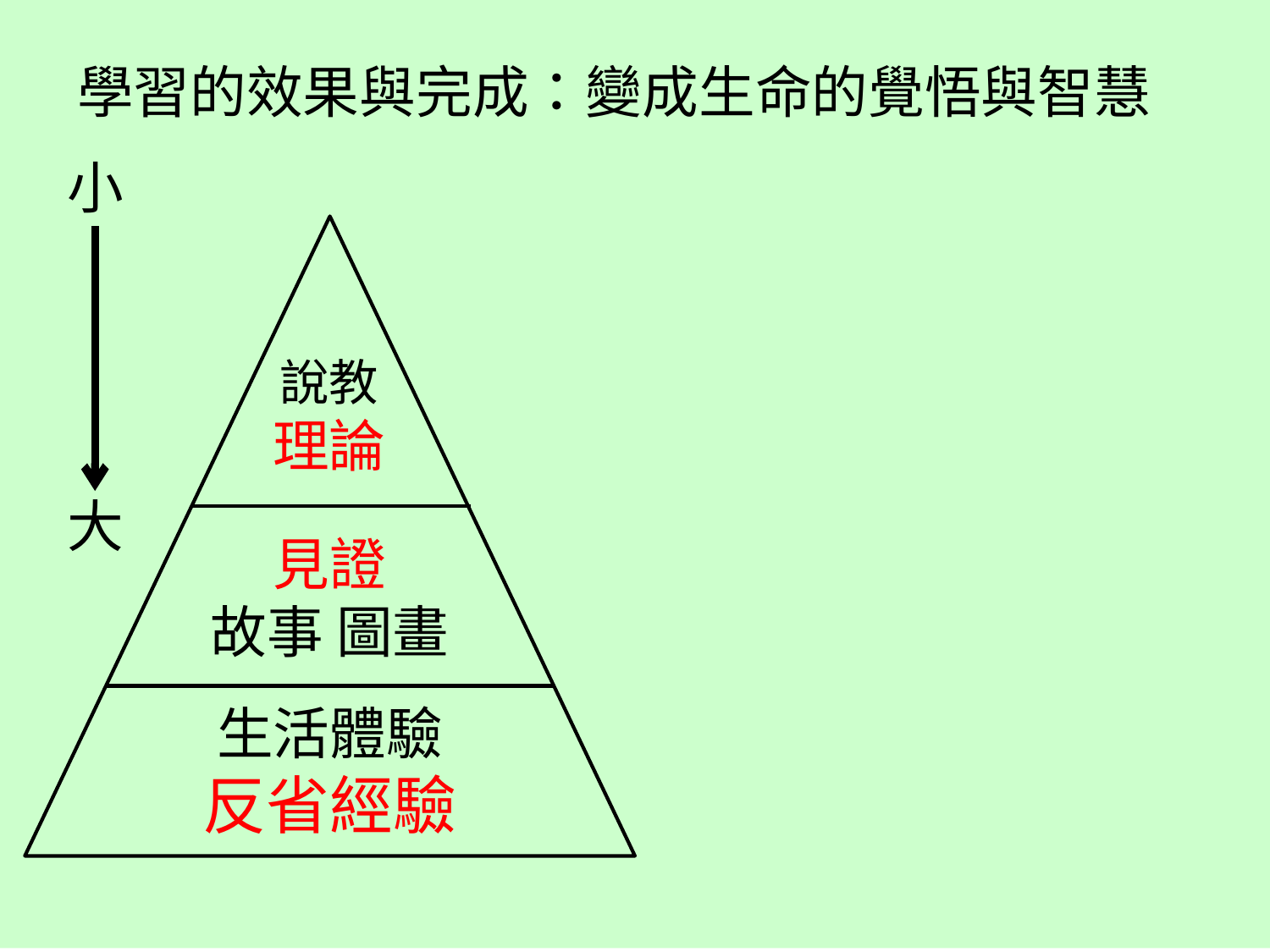

學習的效果與完成：變成生命的覺悟與智慧
小

說教
理論
大
見證
故事 圖畫
生活體驗
反省經驗